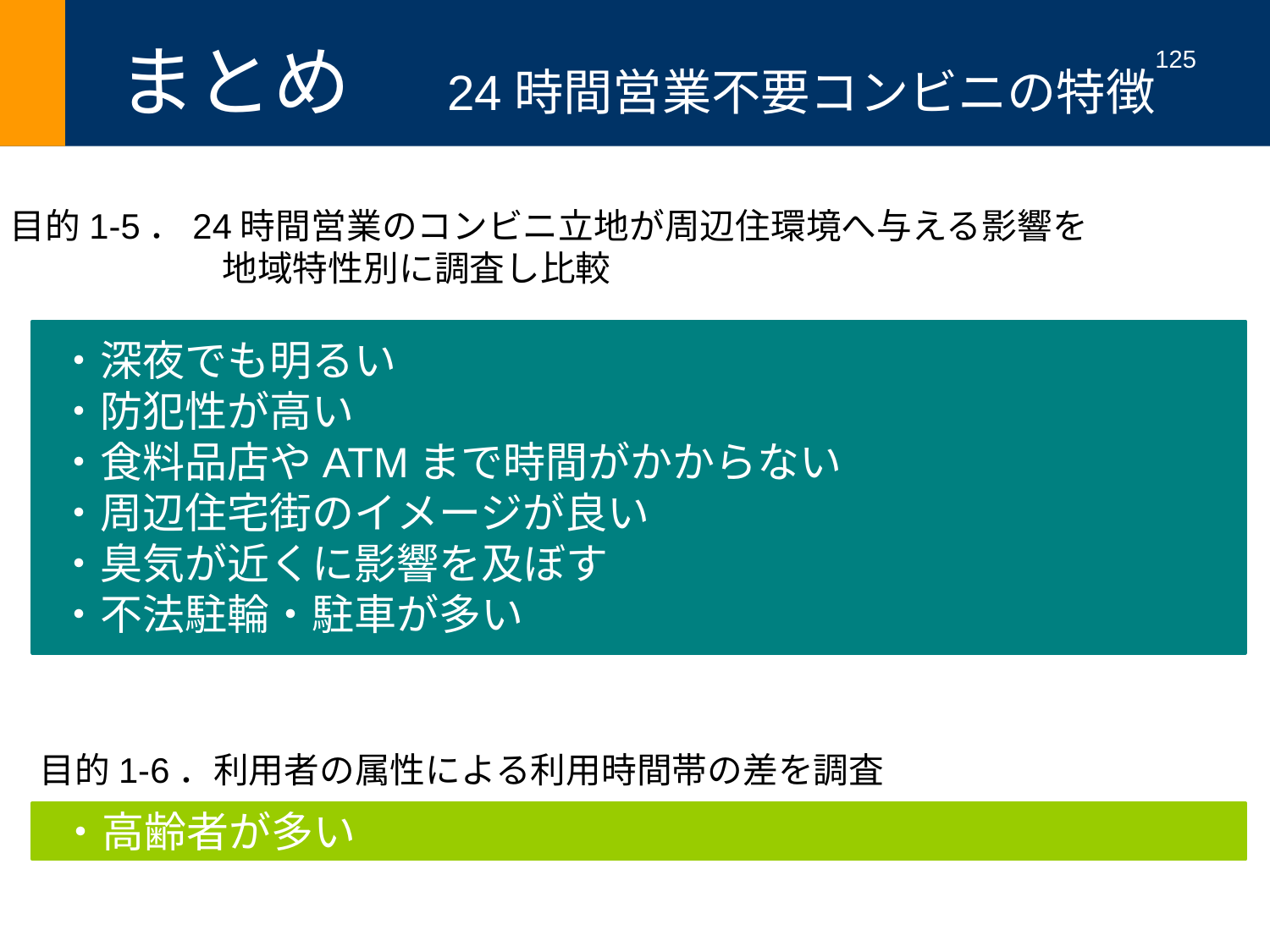

# まとめ　24時間営業不要コンビニの特徴
125
目的1-5．24時間営業のコンビニ立地が周辺住環境へ与える影響を
　　　　　　地域特性別に調査し比較

・深夜でも明るい
・防犯性が高い
・食料品店やATMまで時間がかからない
・周辺住宅街のイメージが良い
・臭気が近くに影響を及ぼす
・不法駐輪・駐車が多い

目的1-6．利用者の属性による利用時間帯の差を調査

・高齢者が多い